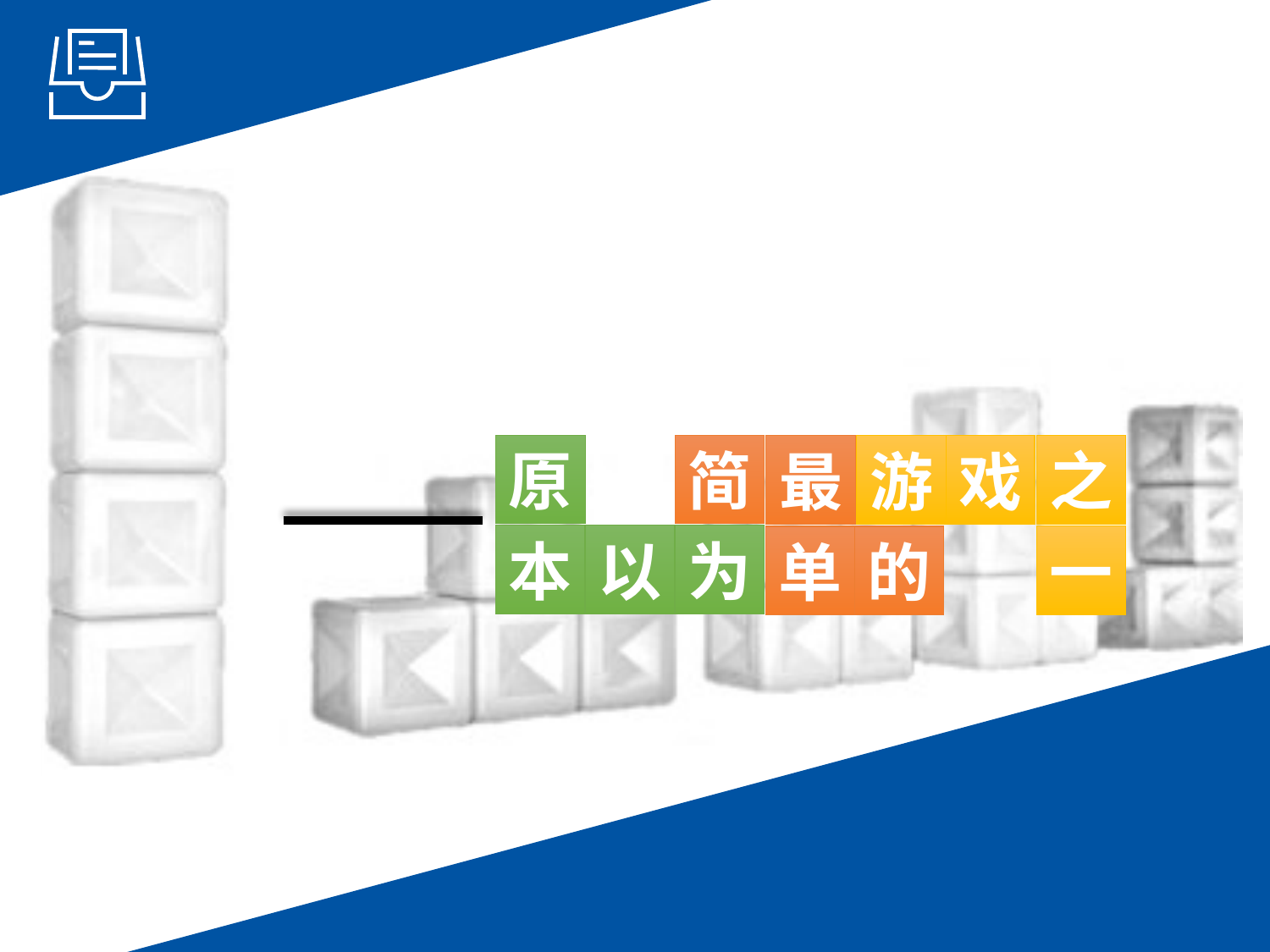

俄
罗
斯
方
块

简
最
单
的
原
以
本
为
之
戏
游
一